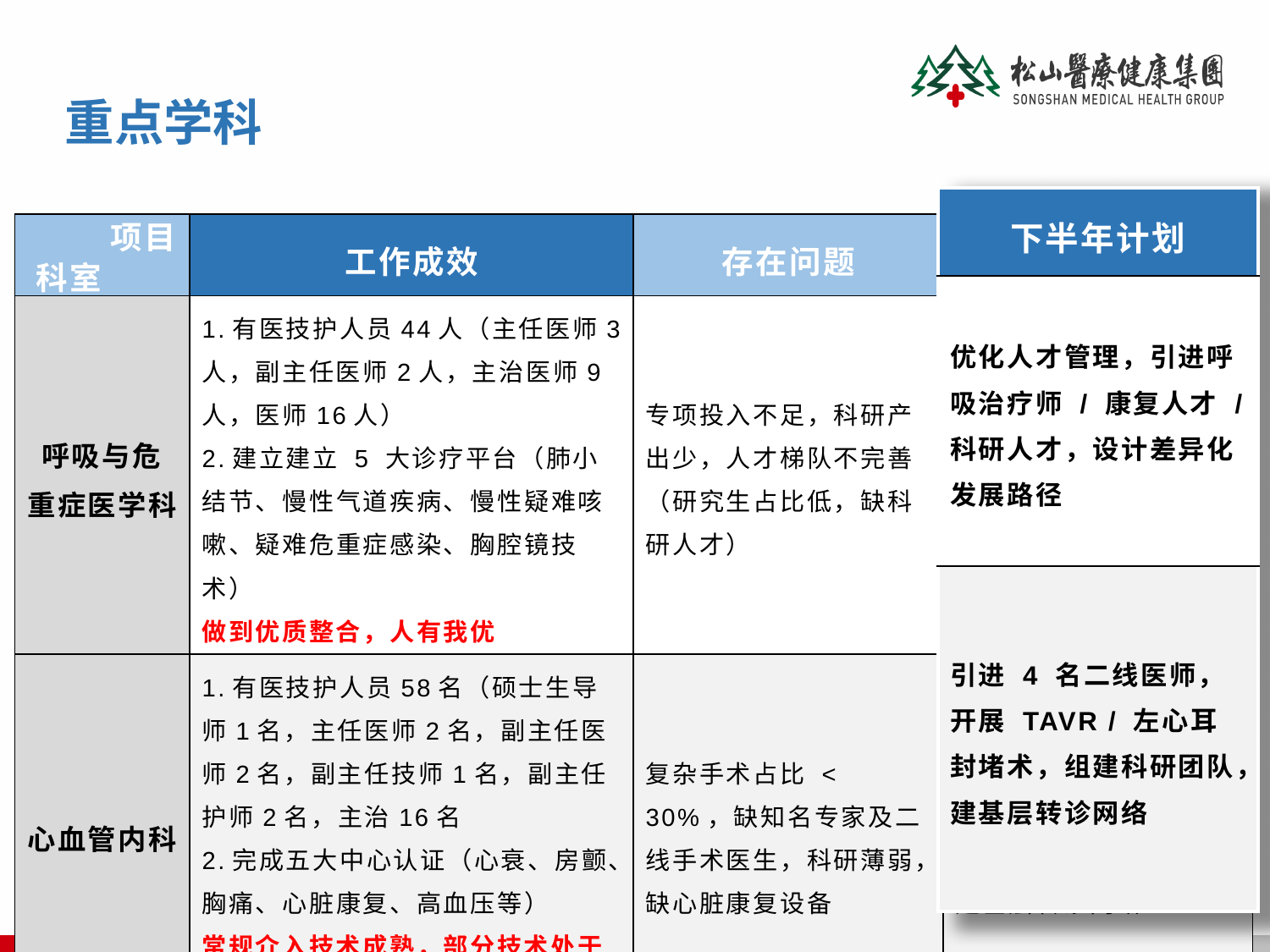

重点学科
| 下半年计划 |
| --- |
| 优化人才管理，引进呼吸治疗师 / 康复人才 / 科研人才，设计差异化发展路径 |
| 引进 4 名二线医师，开展 TAVR / 左心耳封堵术，组建科研团队，建基层转诊网络 |
项目
|  | 工作成效 | 存在问题 | 下半年计划 |
| --- | --- | --- | --- |
| 呼吸与危重症医学科 | 1.有医技护人员44人（主任医师3人，副主任医师2人，主治医师9人，医师16人） 2.建立建立 5 大诊疗平台（肺小结节、慢性气道疾病、慢性疑难咳嗽、疑难危重症感染、胸腔镜技术） 做到优质整合，人有我优 | 专项投入不足，科研产出少，人才梯队不完善（研究生占比低，缺科研人才） | 优化人才管理，引进呼吸治疗师 / 康复人才 / 科研人才，设计差异化发展路径 |
| 心血管内科 | 1.有医技护人员58名（硕士生导师1名，主任医师2名，副主任医师2名，副主任技师1名，副主任护师2名，主治16名 2.完成五大中心认证（心衰、房颤、胸痛、心脏康复、高血压等） 常规介入技术成熟，部分技术处于国内先进水平 | 复杂手术占比 < 30%，缺知名专家及二线手术医生，科研薄弱，缺心脏康复设备 | 引进 4 名二线医师，开展 TAVR / 左心耳封堵术，组建科研团队，建基层转诊网络 |
科室